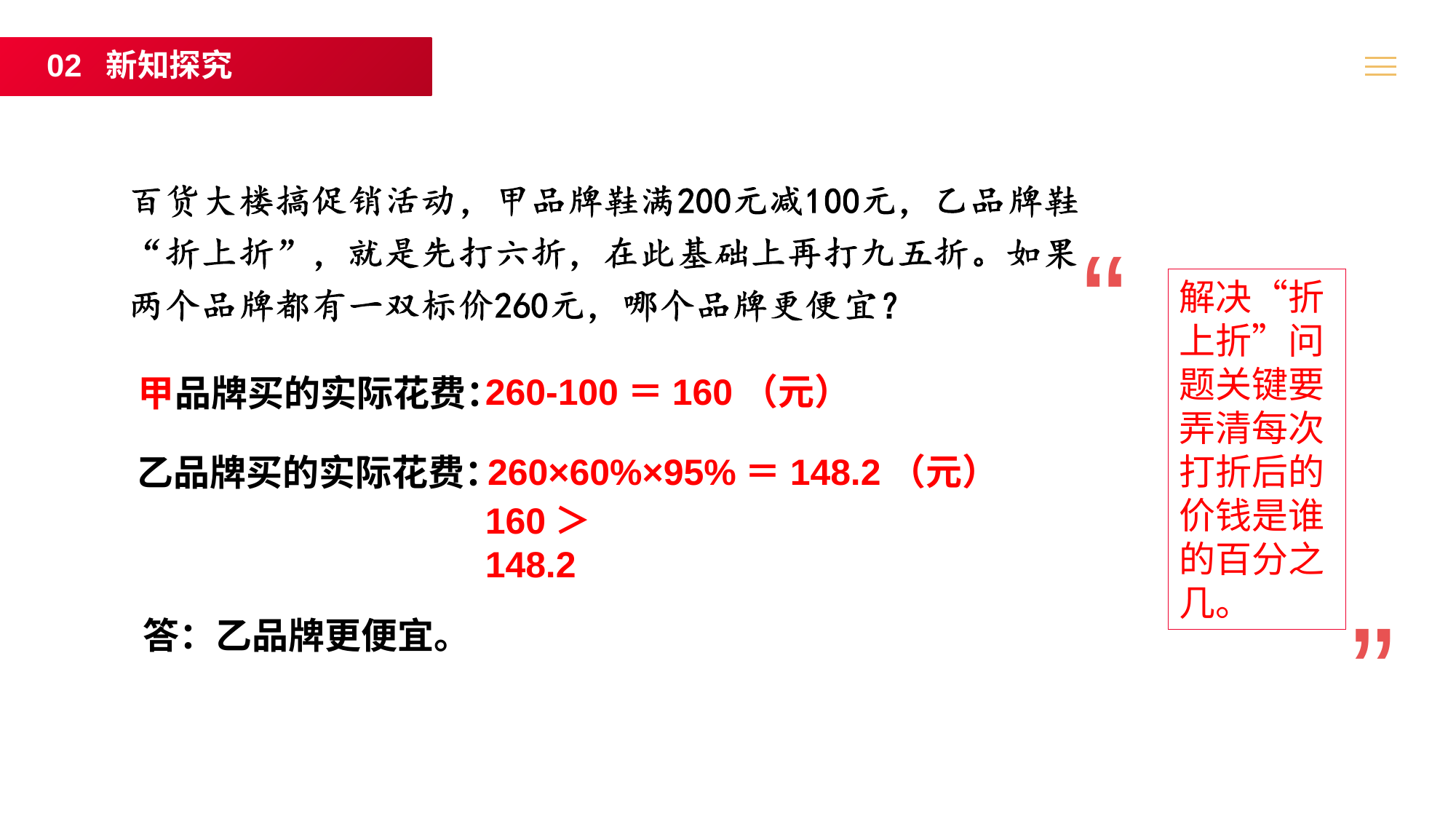

02  新知探究

“

解决“折上折”问题关键要弄清每次打折后的价钱是谁的百分之几。
”
260-100＝160（元）
甲品牌买的实际花费：
260×60%×95%＝148.2（元）
乙品牌买的实际花费：
160＞148.2
答：乙品牌更便宜。